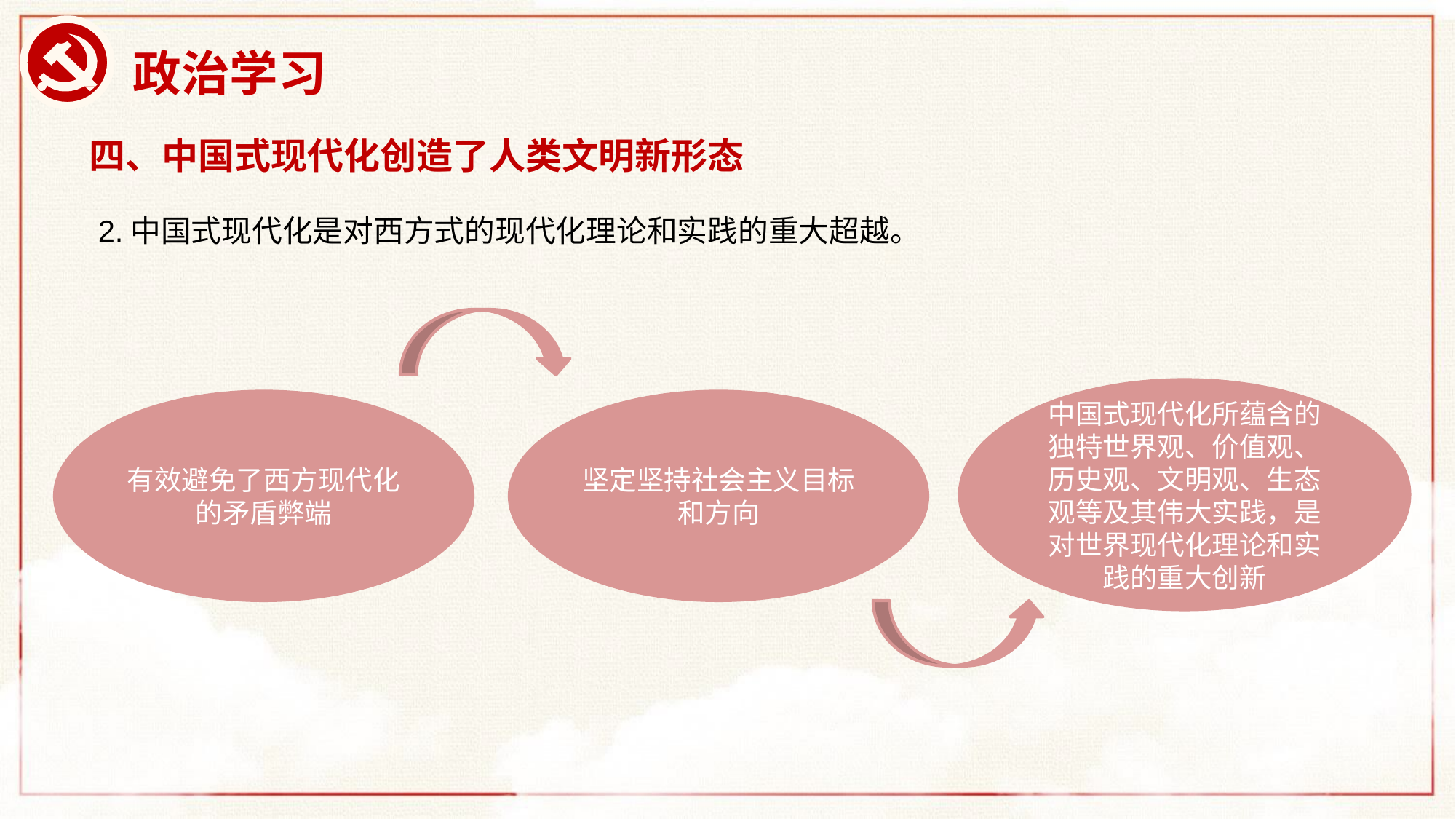

# 政治学习
四、中国式现代化创造了人类文明新形态
2.中国式现代化是对西方式的现代化理论和实践的重大超越。

中国式现代化所蕴含的独特世界观、价值观、历史观、文明观、生态观等及其伟大实践，是对世界现代化理论和实践的重大创新
有效避免了西方现代化的矛盾弊端
坚定坚持社会主义目标和方向